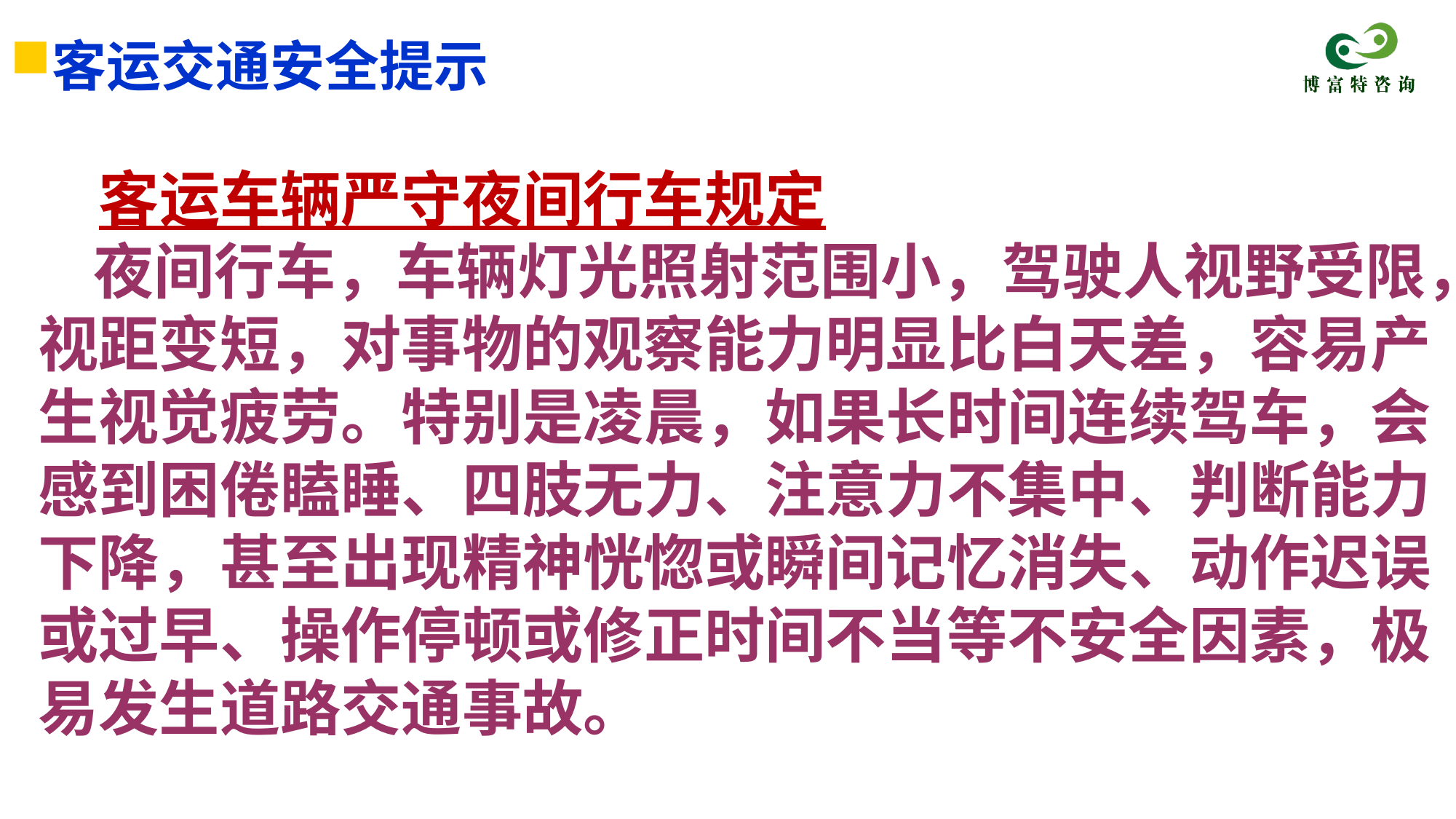

客运交通安全提示
     客运车辆严守夜间行车规定
    夜间行车，车辆灯光照射范围小，驾驶人视野受限，视距变短，对事物的观察能力明显比白天差，容易产生视觉疲劳。特别是凌晨，如果长时间连续驾车，会感到困倦瞌睡、四肢无力、注意力不集中、判断能力下降，甚至出现精神恍惚或瞬间记忆消失、动作迟误或过早、操作停顿或修正时间不当等不安全因素，极易发生道路交通事故。